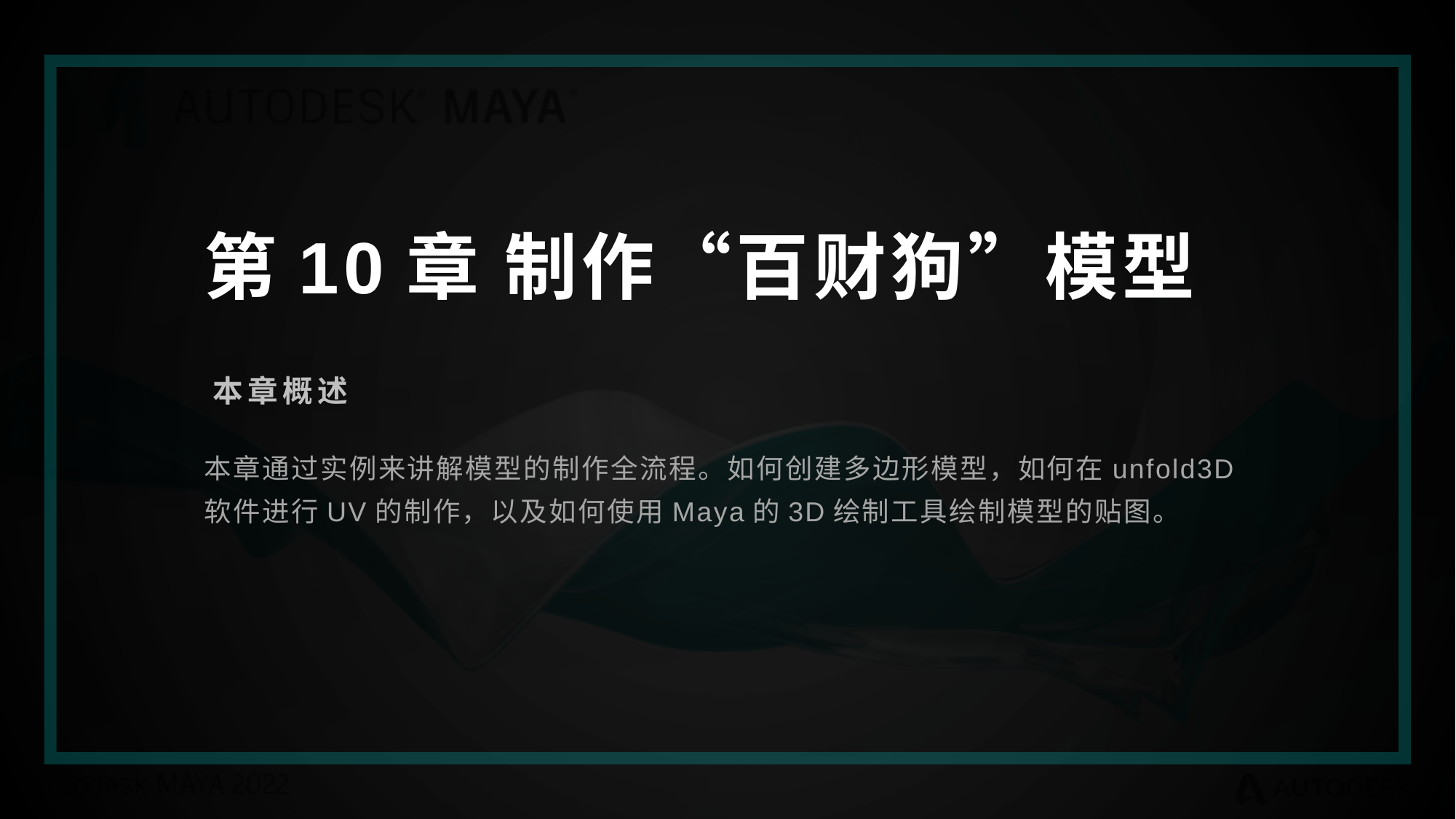

第10章 制作“百财狗”模型
本章通过实例来讲解模型的制作全流程。如何创建多边形模型，如何在unfold3D软件进行UV的制作，以及如何使用Maya的3D绘制工具绘制模型的贴图。